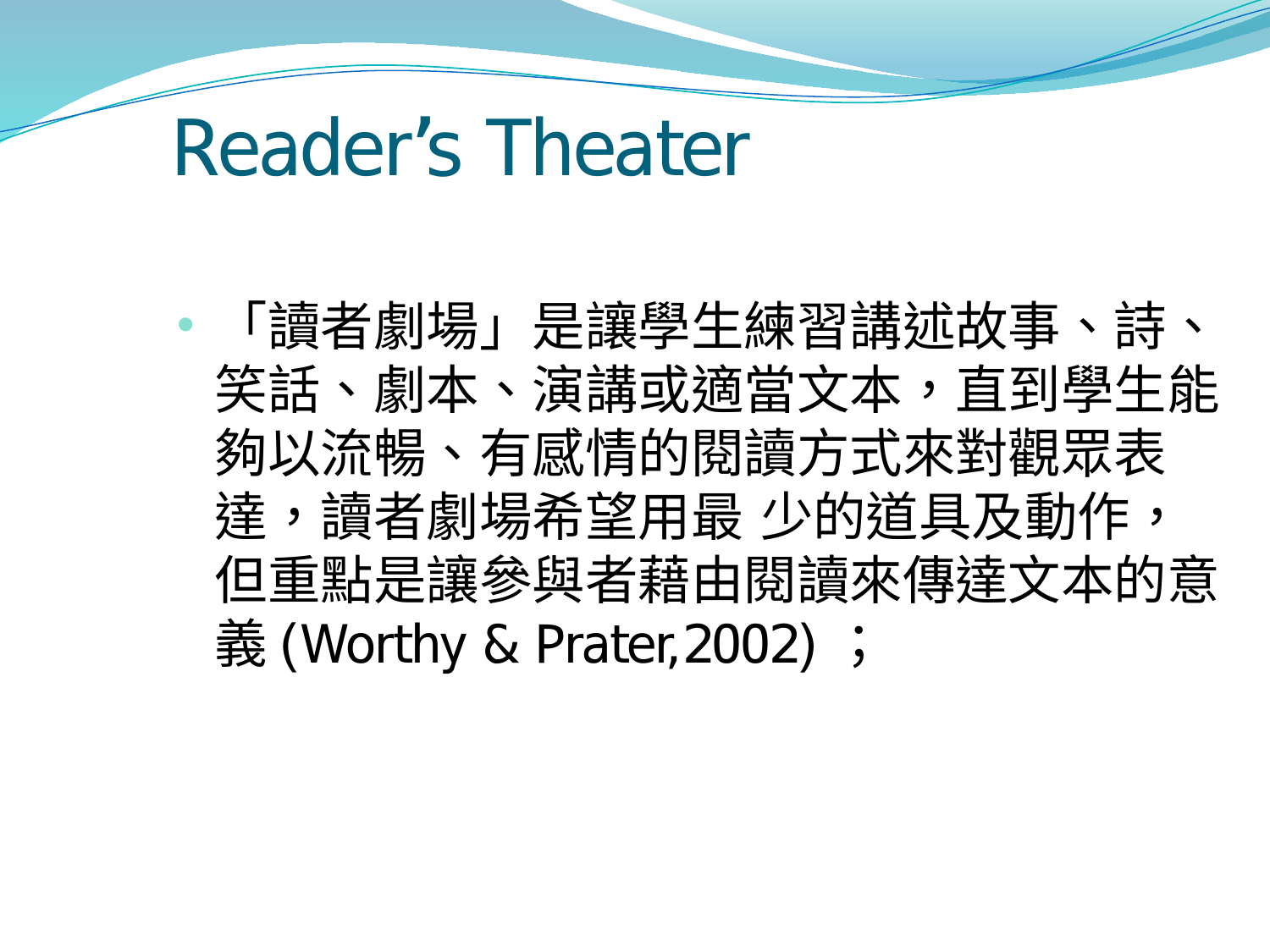

Reader’s Theater
「讀者劇場」是讓學生練習講述故事、詩、笑話、劇本、演講或適當文本，直到學生能夠以流暢、有感情的閱讀方式來對觀眾表達，讀者劇場希望用最 少的道具及動作，但重點是讓參與者藉由閱讀來傳達文本的意義(Worthy & Prater,2002)；